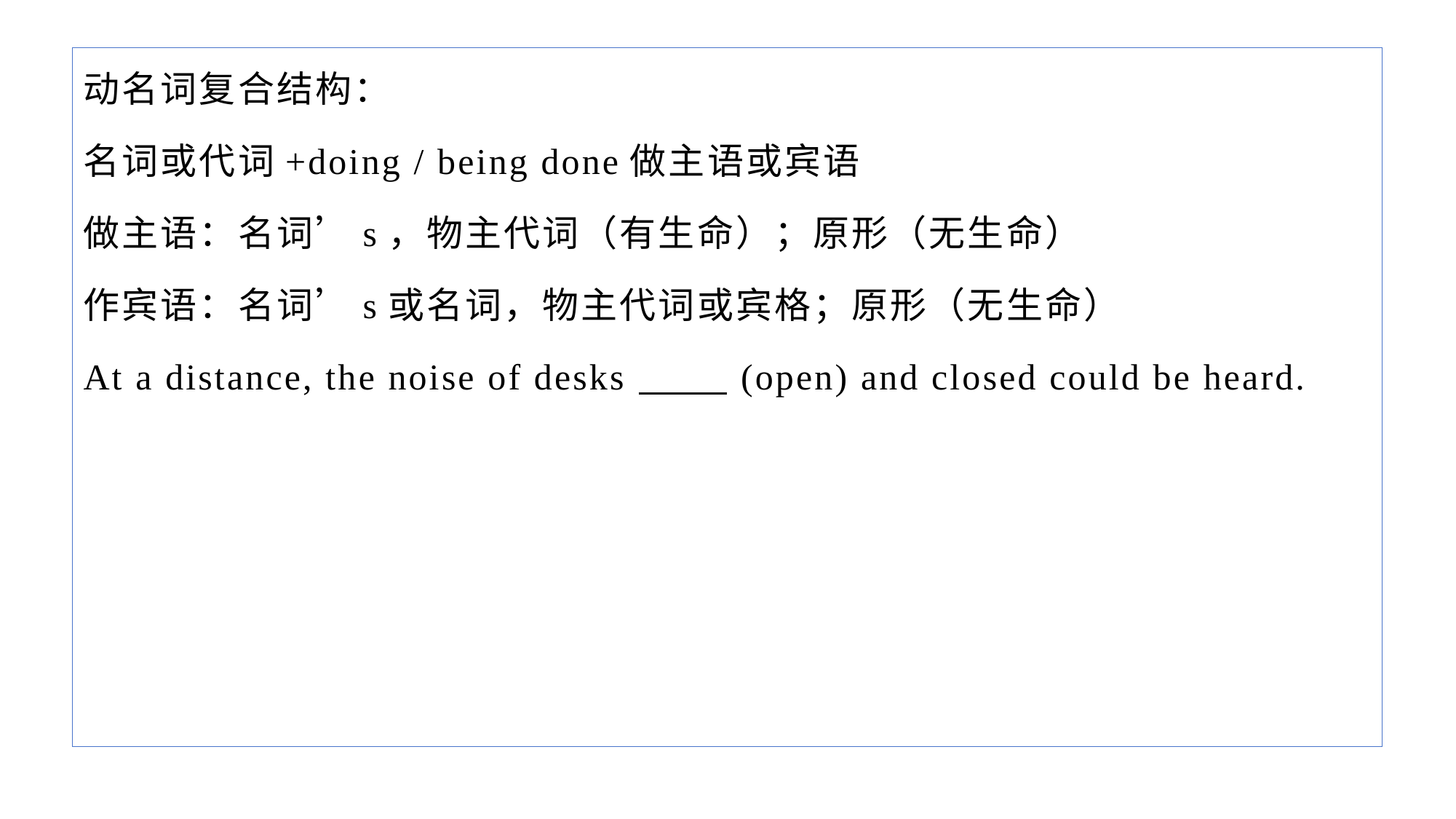

动名词复合结构：
名词或代词+doing / being done做主语或宾语
做主语：名词’s，物主代词（有生命）；原形（无生命）
作宾语：名词’s或名词，物主代词或宾格；原形（无生命）
At a distance, the noise of desks          (open) and closed could be heard.